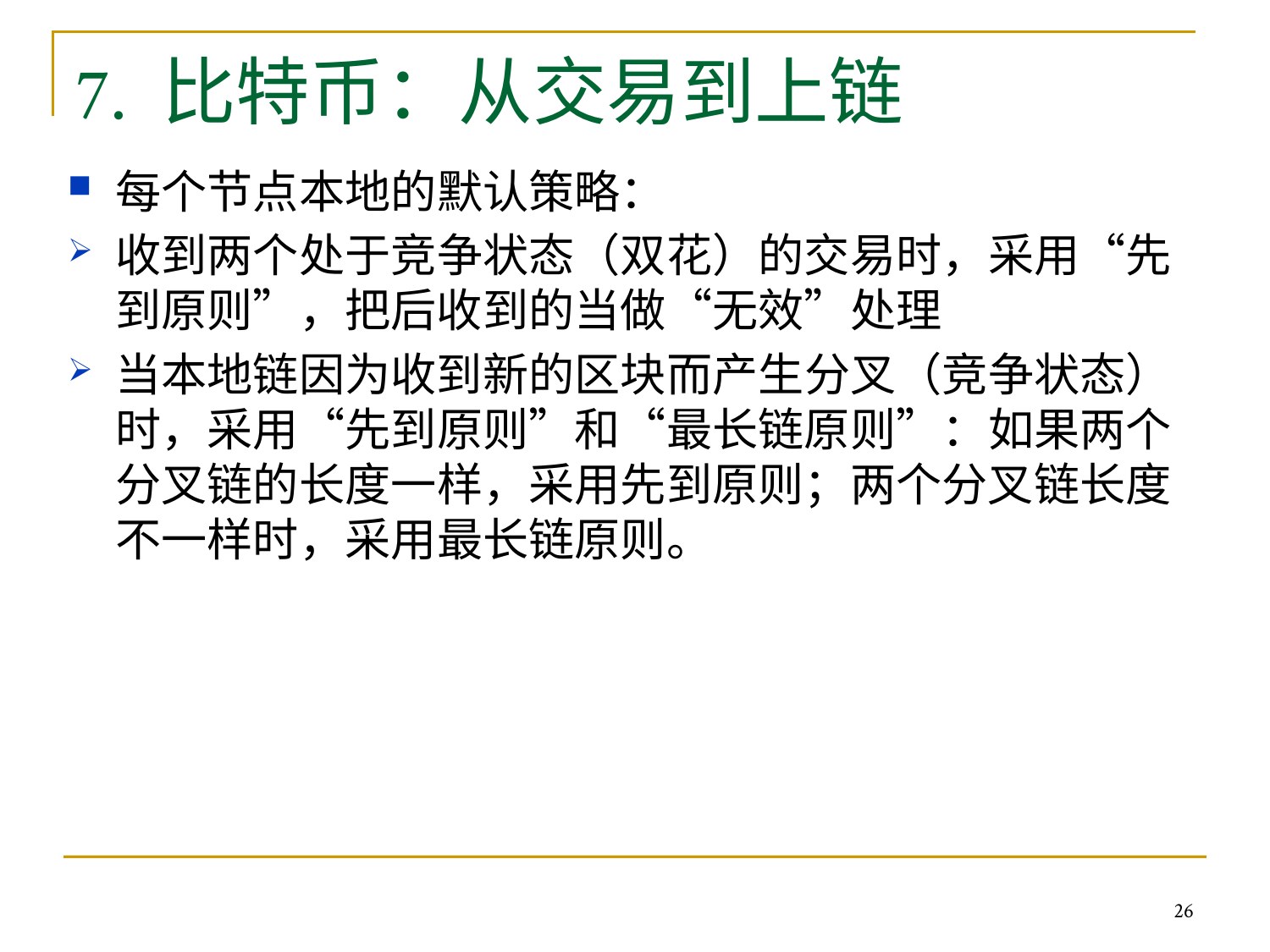

7. 比特币：从交易到上链
每个节点本地的默认策略：
收到两个处于竞争状态（双花）的交易时，采用“先到原则”，把后收到的当做“无效”处理
当本地链因为收到新的区块而产生分叉（竞争状态）时，采用“先到原则”和“最长链原则”：如果两个分叉链的长度一样，采用先到原则；两个分叉链长度不一样时，采用最长链原则。
26